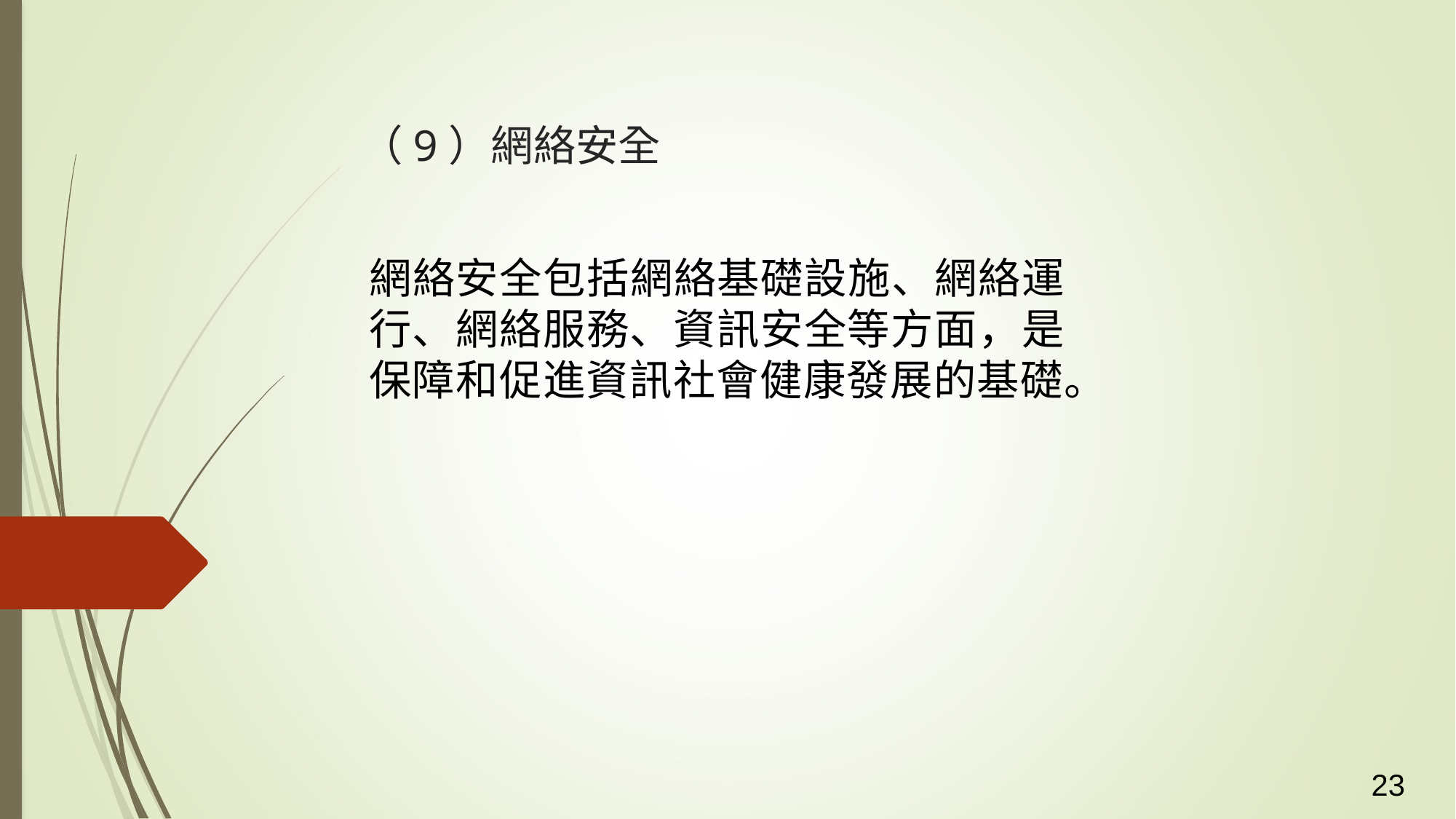

# （9）網絡安全
網絡安全包括網絡基礎設施、網絡運行、網絡服務、資訊安全等方面，是保障和促進資訊社會健康發展的基礎。
23